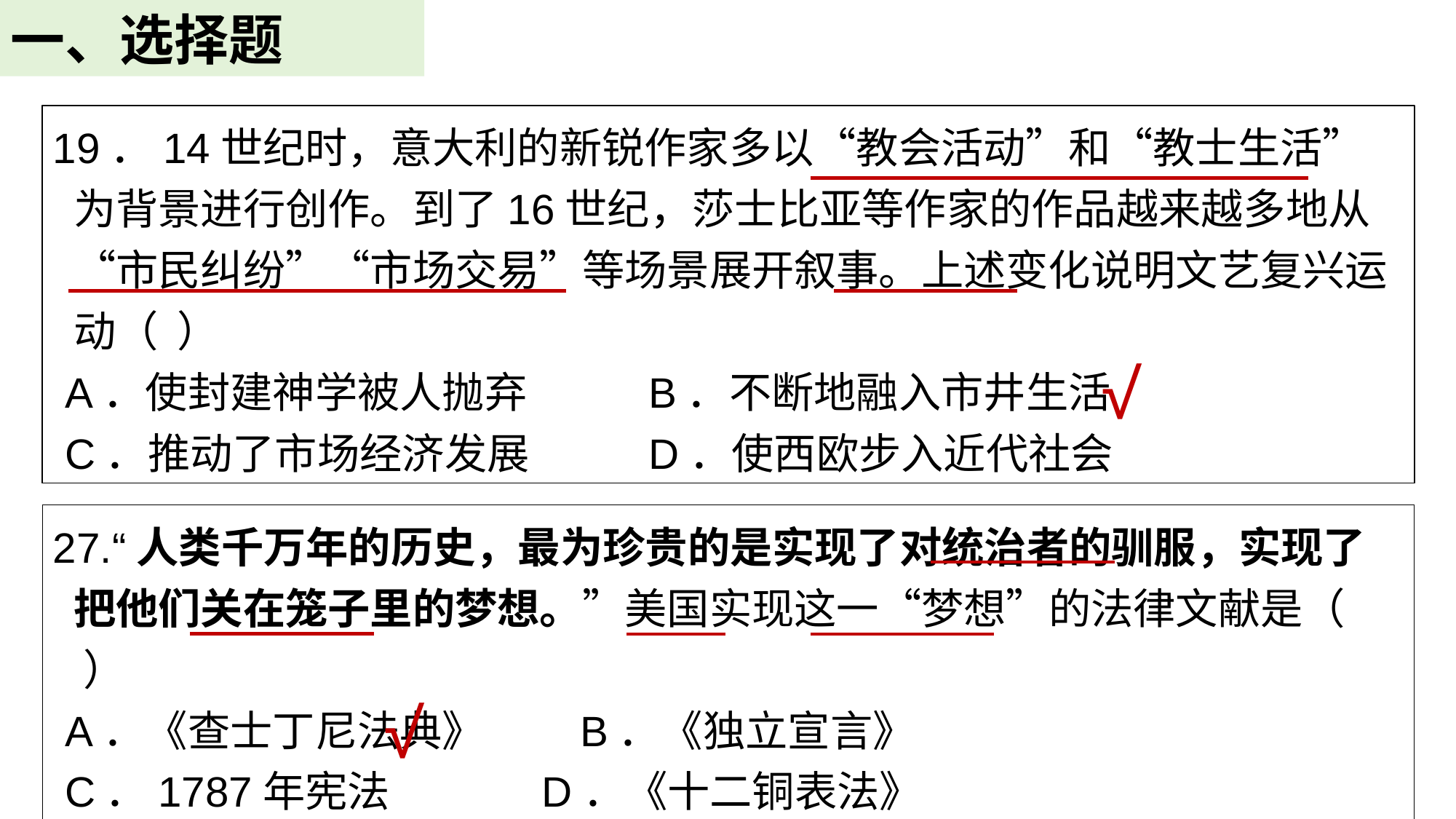

一、选择题
19．14世纪时，意大利的新锐作家多以“教会活动”和“教士生活”为背景进行创作。到了16世纪，莎士比亚等作家的作品越来越多地从“市民纠纷”“市场交易”等场景展开叙事。上述变化说明文艺复兴运动（  ）
 A．使封建神学被人抛弃	  B．不断地融入市井生活
 C．推动了市场经济发展	  D．使西欧步入近代社会
√
27.“人类千万年的历史，最为珍贵的是实现了对统治者的驯服，实现了把他们关在笼子里的梦想。”美国实现这一“梦想”的法律文献是（  ）
 A．《查士丁尼法典》         B．《独立宣言》
 C．1787年宪法               D．《十二铜表法》
√